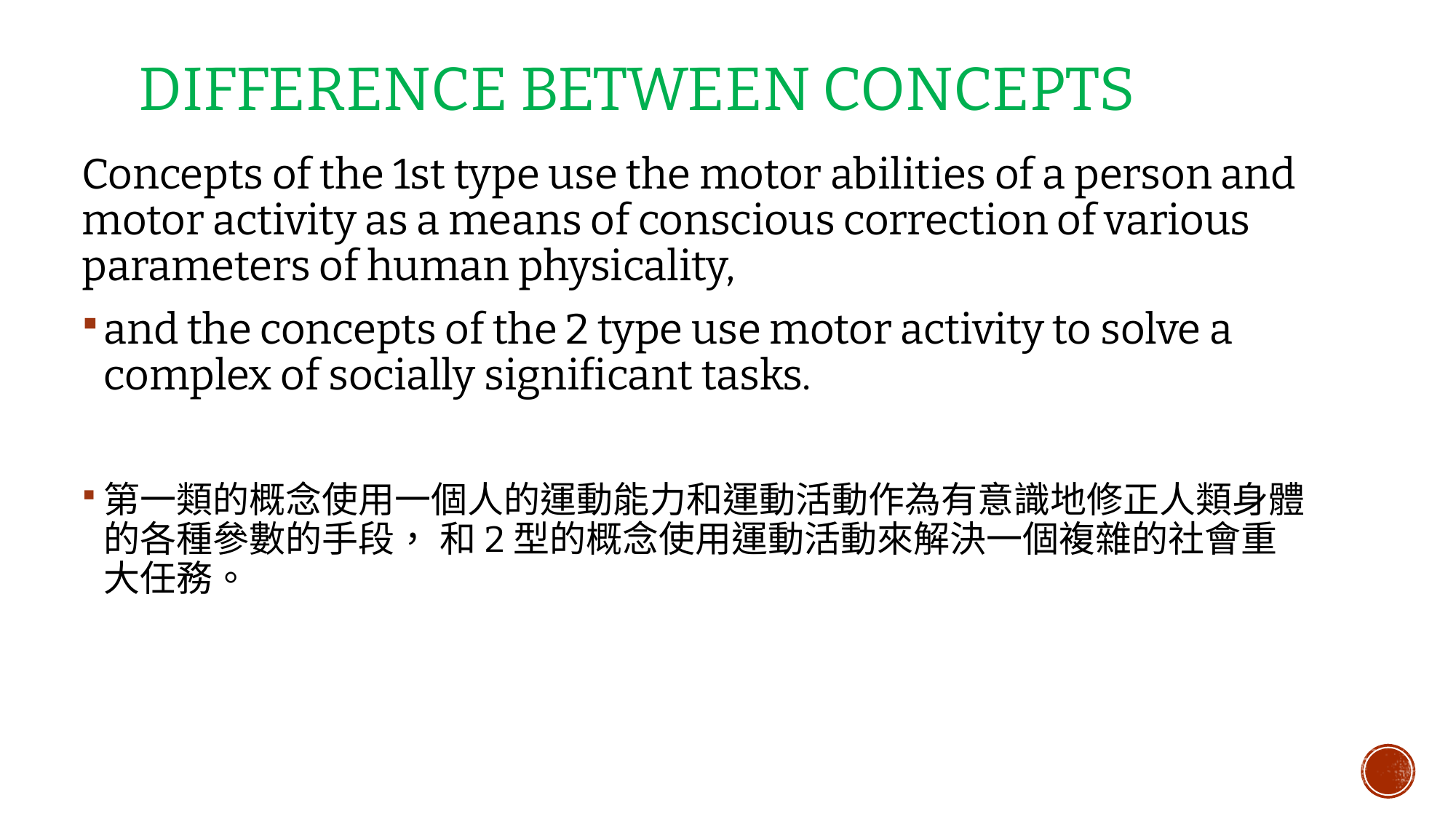

# Difference between concepts
Concepts of the 1st type use the motor abilities of a person and motor activity as a means of conscious correction of various parameters of human physicality,
and the concepts of the 2 type use motor activity to solve a complex of socially significant tasks.

第一類的概念使用一個人的運動能力和運動活動作為有意識地修正人類身體的各種參數的手段， 和2型的概念使用運動活動來解決一個複雜的社會重大任務。